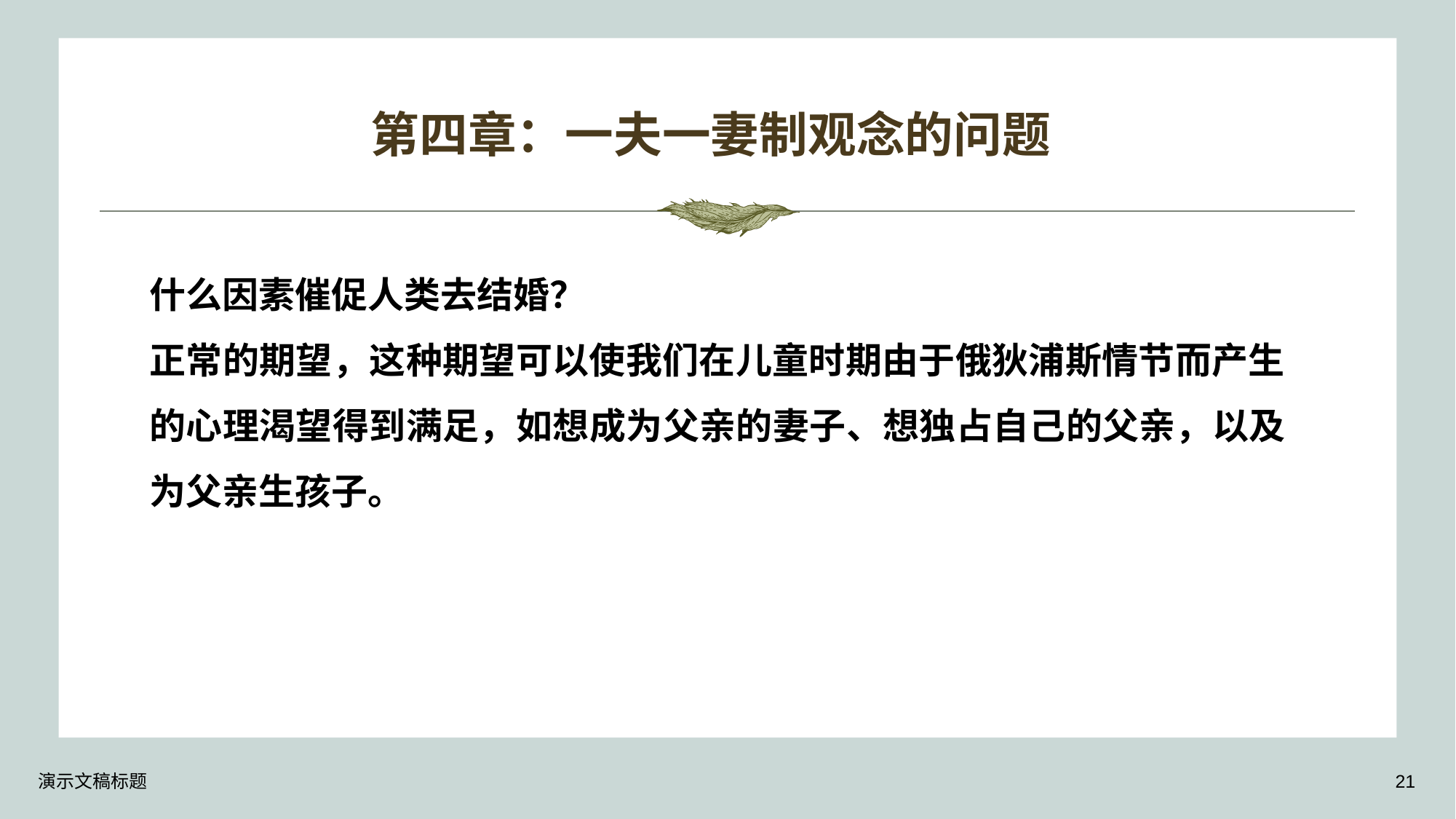

# 第四章：一夫一妻制观念的问题
什么因素催促人类去结婚？
正常的期望，这种期望可以使我们在儿童时期由于俄狄浦斯情节而产生的心理渴望得到满足，如想成为父亲的妻子、想独占自己的父亲，以及为父亲生孩子。

演示文稿标题
21